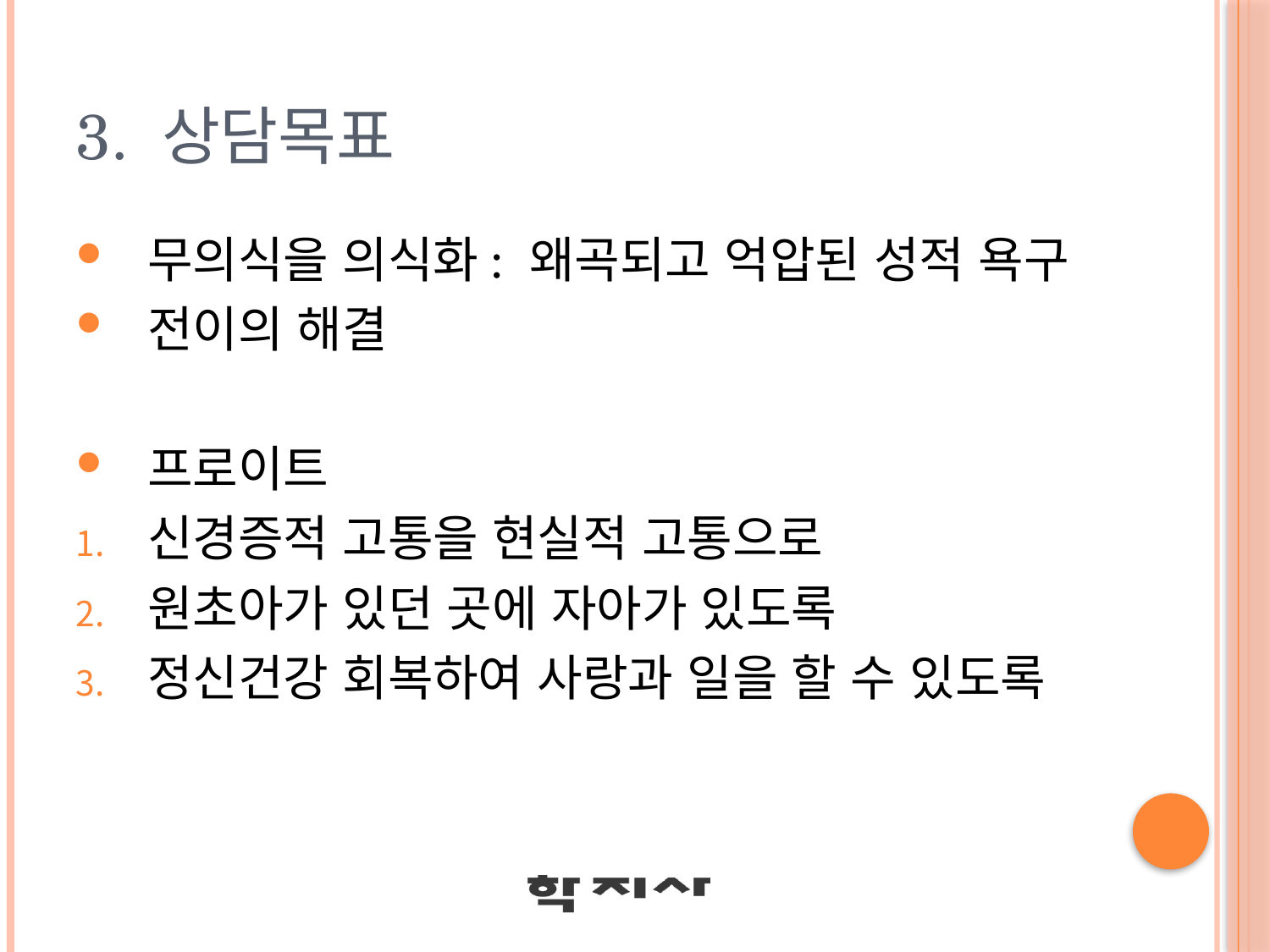

# 3. 상담목표
무의식을 의식화: 왜곡되고 억압된 성적 욕구
전이의 해결

프로이트
신경증적 고통을 현실적 고통으로
원초아가 있던 곳에 자아가 있도록
정신건강 회복하여 사랑과 일을 할 수 있도록